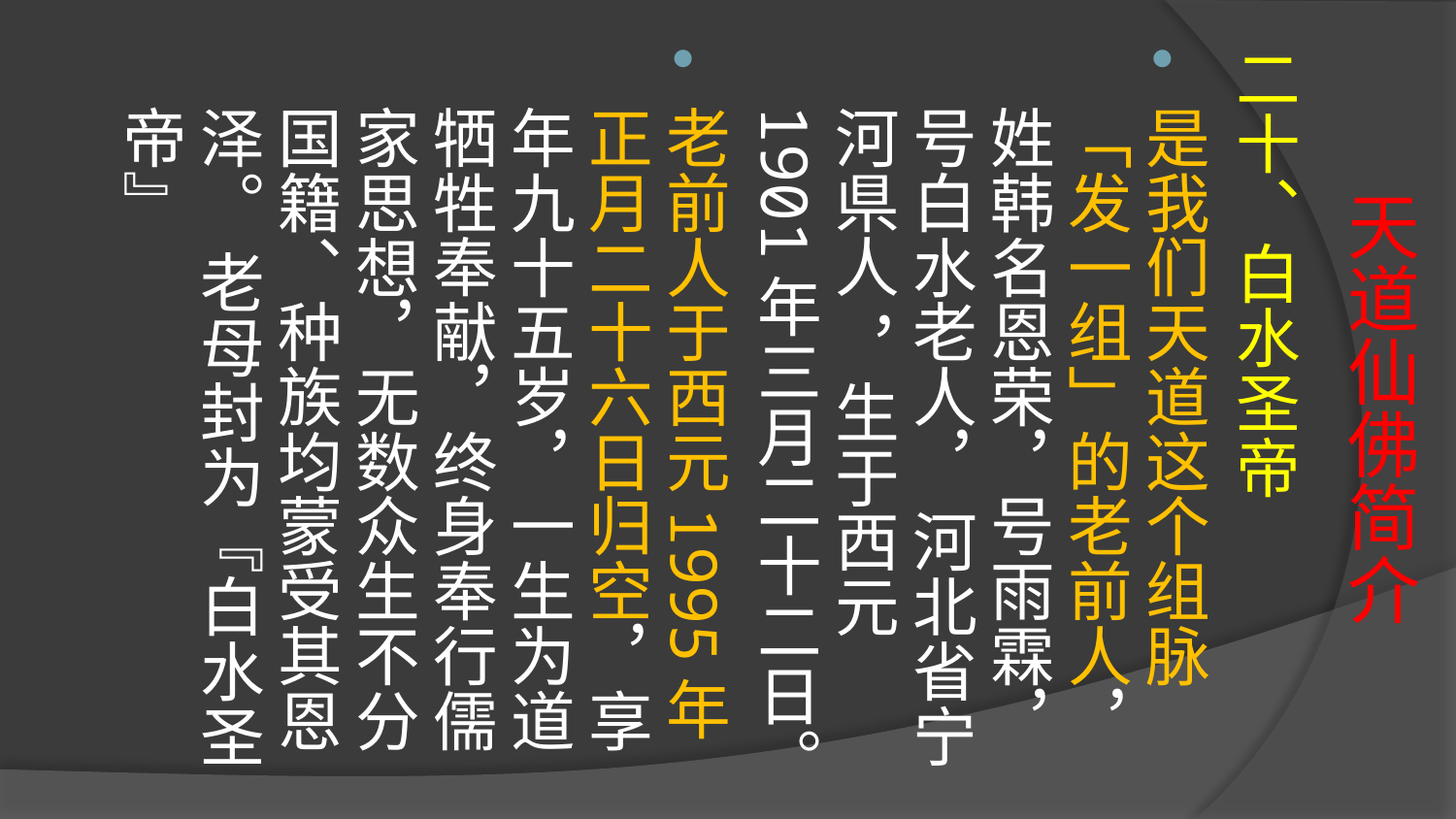

# 天道仙佛简介
二十、白水圣帝
是我们天道这个组脉「发一组」的老前人，姓韩名恩荣，号雨霖，号白水老人， 河北省宁河県人 ，生于西元1901年三月二十二日。
老前人于西元1995年正月二十六日归空，享年九十五岁，一生为道牺牲奉献，终身奉行儒家思想，无数众生不分国籍、种族均蒙受其恩泽。 老母封为『白水圣帝』